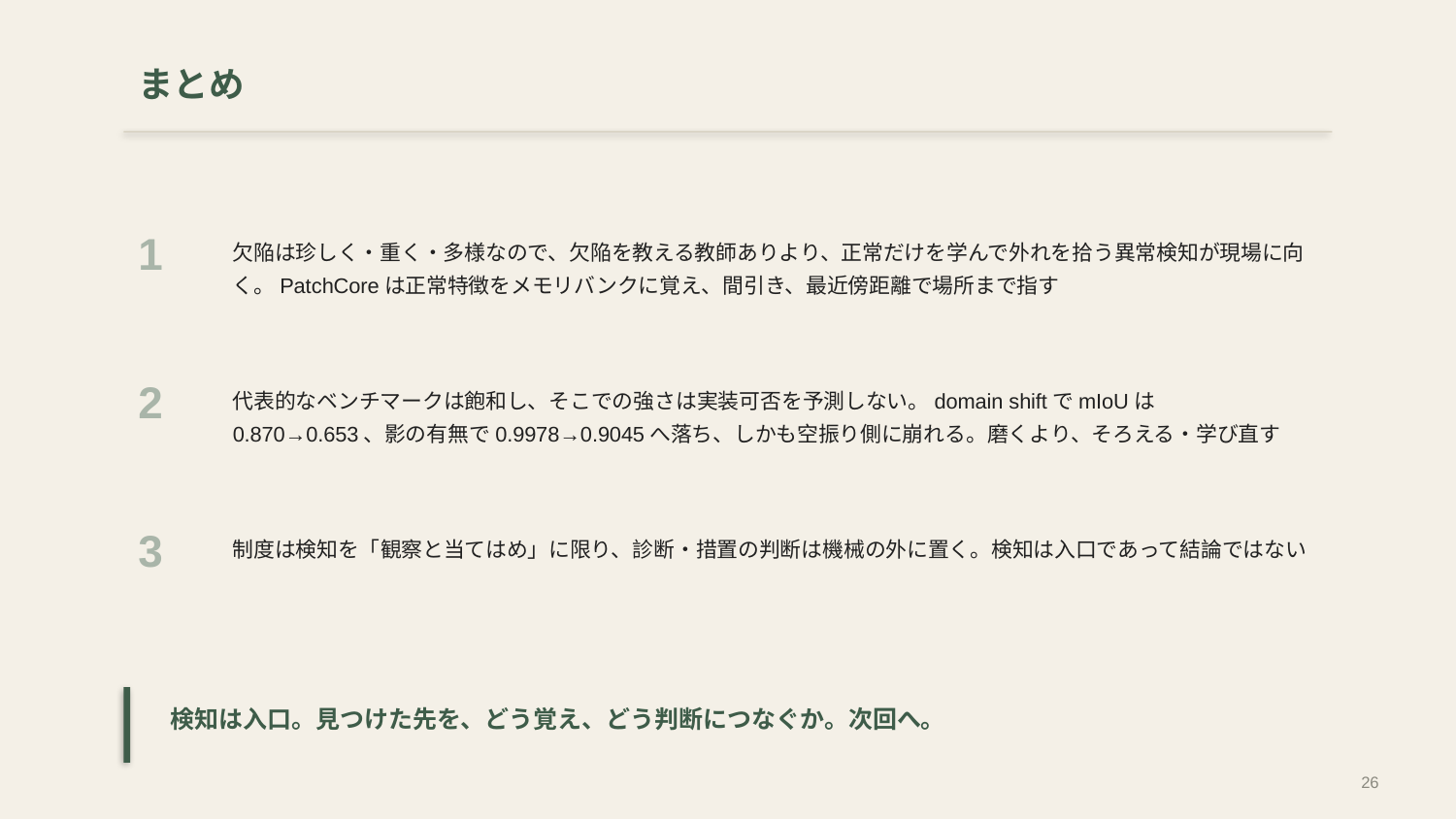

まとめ

1
欠陥は珍しく・重く・多様なので、欠陥を教える教師ありより、正常だけを学んで外れを拾う異常検知が現場に向く。PatchCoreは正常特徴をメモリバンクに覚え、間引き、最近傍距離で場所まで指す
2
代表的なベンチマークは飽和し、そこでの強さは実装可否を予測しない。domain shiftでmIoUは0.870→0.653、影の有無で0.9978→0.9045へ落ち、しかも空振り側に崩れる。磨くより、そろえる・学び直す
3
制度は検知を「観察と当てはめ」に限り、診断・措置の判断は機械の外に置く。検知は入口であって結論ではない

検知は入口。見つけた先を、どう覚え、どう判断につなぐか。次回へ。
26